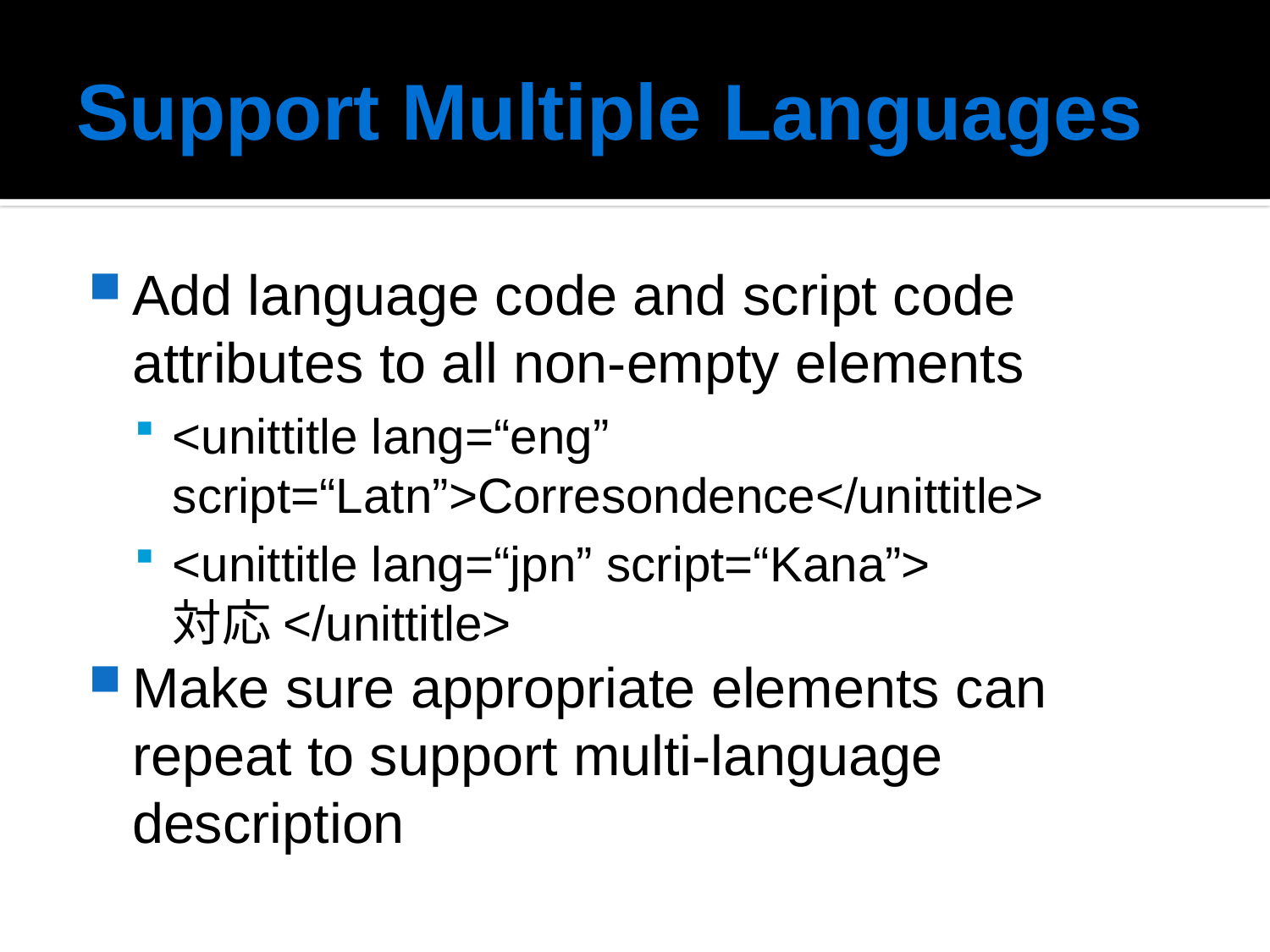

# Support Multiple Languages
Add language code and script code attributes to all non-empty elements
<unittitle lang=“eng” script=“Latn”>Corresondence</unittitle>
<unittitle lang=“jpn” script=“Kana”> 対応</unittitle>
Make sure appropriate elements can repeat to support multi-language description